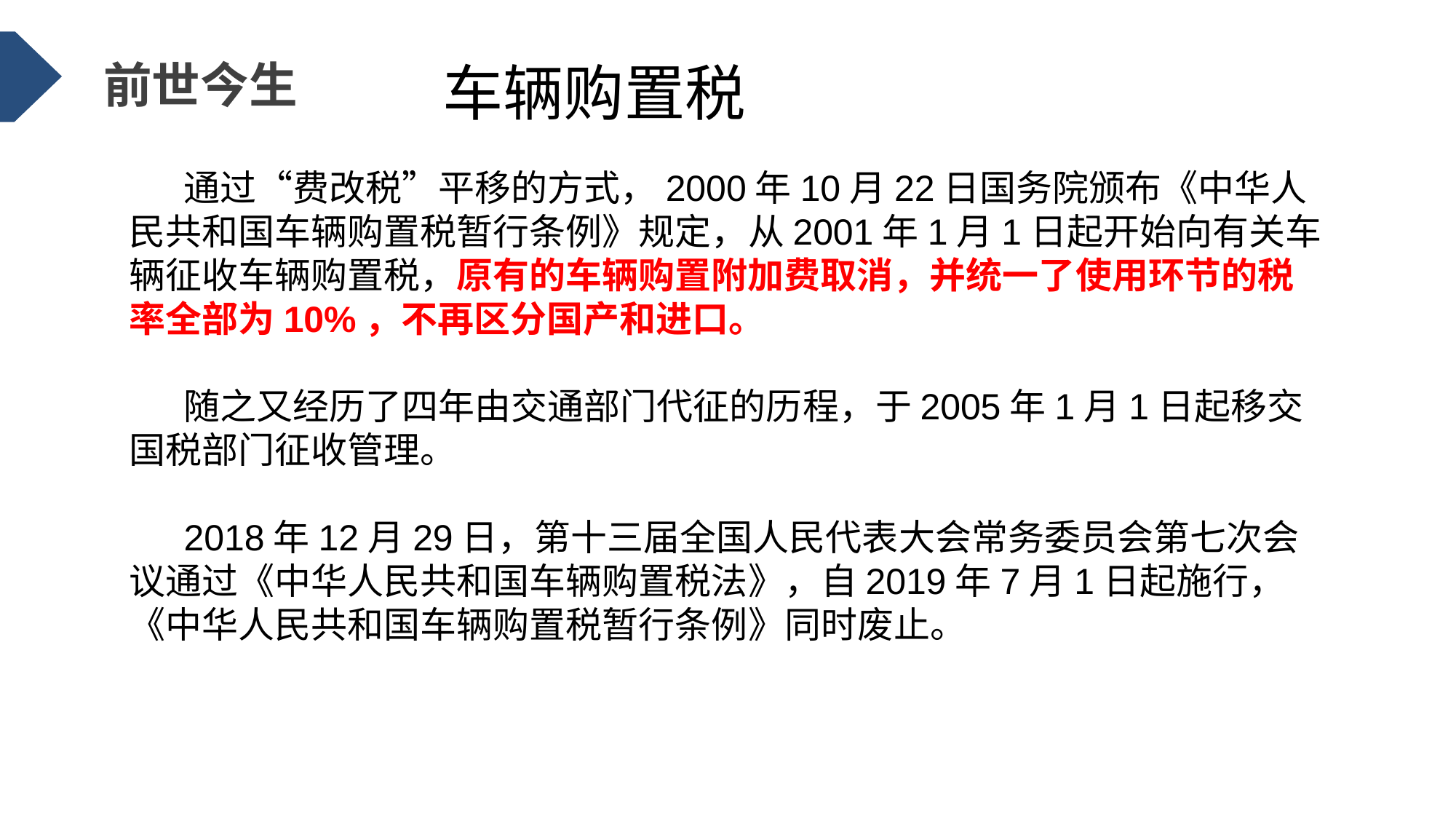

前世今生
车辆购置税
通过“费改税”平移的方式，2000年10月22日国务院颁布《中华人民共和国车辆购置税暂行条例》规定，从2001年1月1日起开始向有关车辆征收车辆购置税，原有的车辆购置附加费取消，并统一了使用环节的税率全部为10%，不再区分国产和进口。

随之又经历了四年由交通部门代征的历程，于2005年1月1日起移交国税部门征收管理。

2018年12月29日，第十三届全国人民代表大会常务委员会第七次会议通过《中华人民共和国车辆购置税法》，自2019年7月1日起施行，《中华人民共和国车辆购置税暂行条例》同时废止。